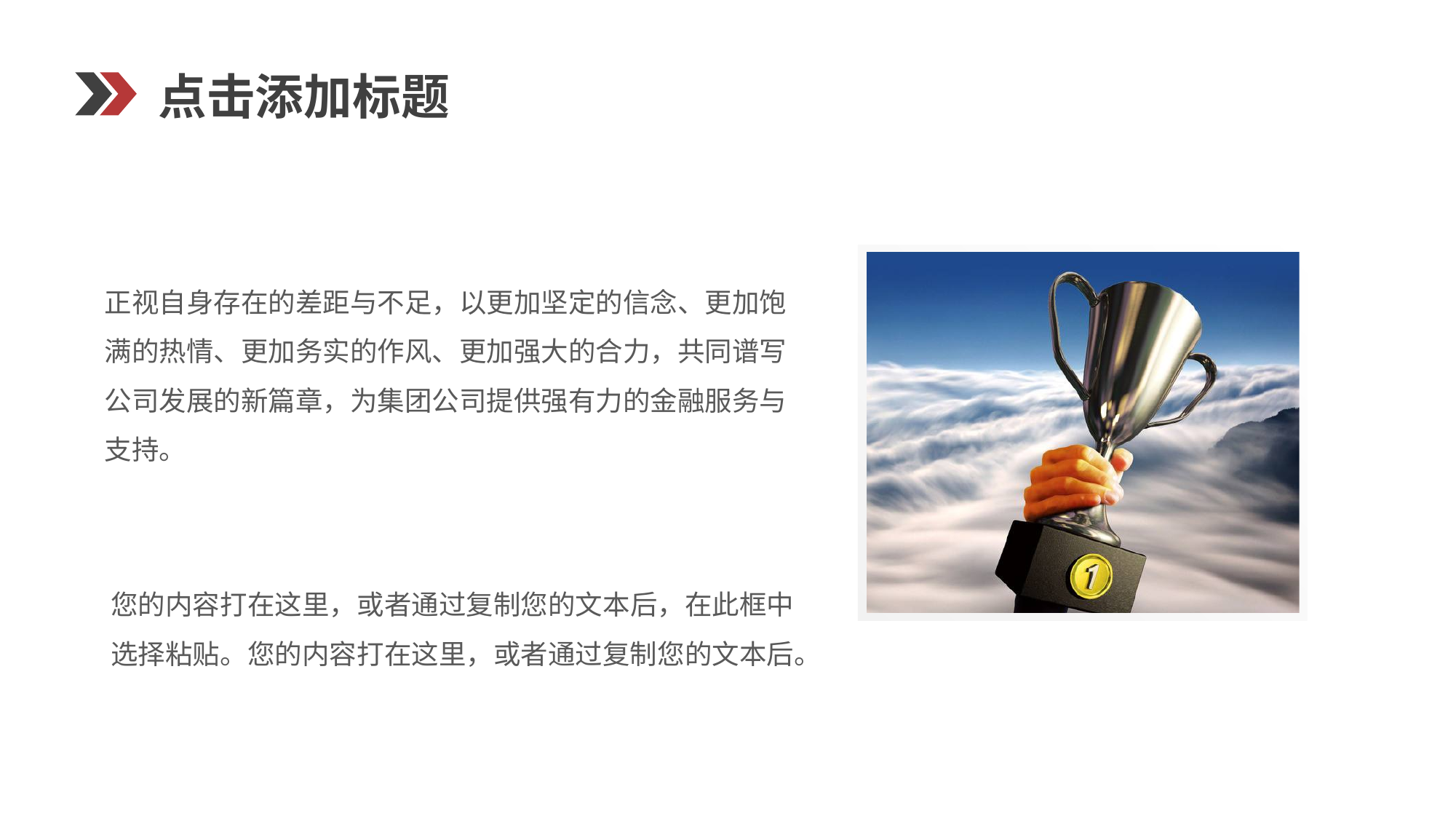

点击添加标题

正视自身存在的差距与不足，以更加坚定的信念、更加饱满的热情、更加务实的作风、更加强大的合力，共同谱写公司发展的新篇章，为集团公司提供强有力的金融服务与支持。
您的内容打在这里，或者通过复制您的文本后，在此框中选择粘贴。您的内容打在这里，或者通过复制您的文本后。